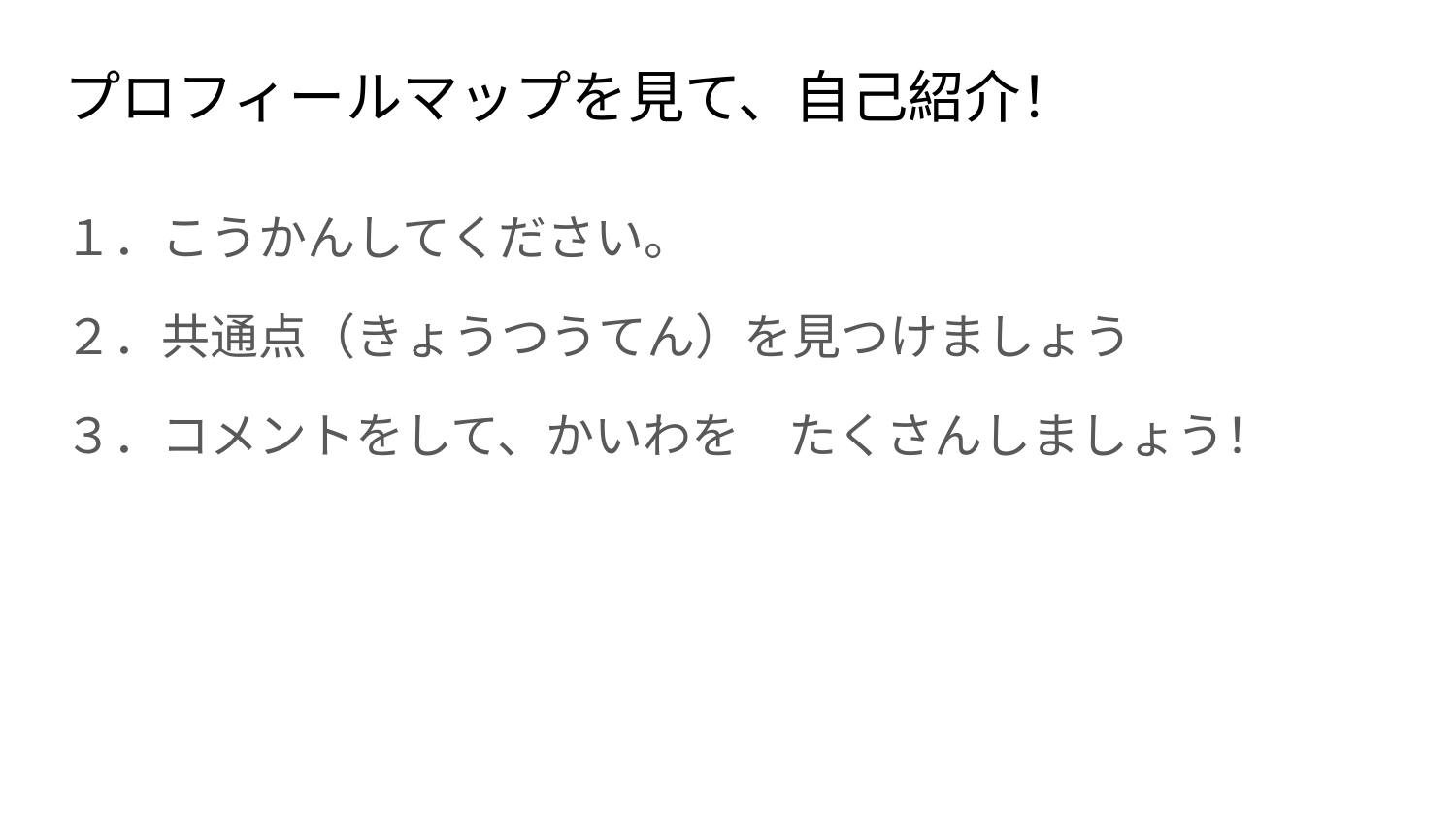

# プロフィールマップを見て、自己紹介！
１．こうかんしてください。
２．共通点（きょうつうてん）を見つけましょう
３．コメントをして、かいわを　たくさんしましょう！